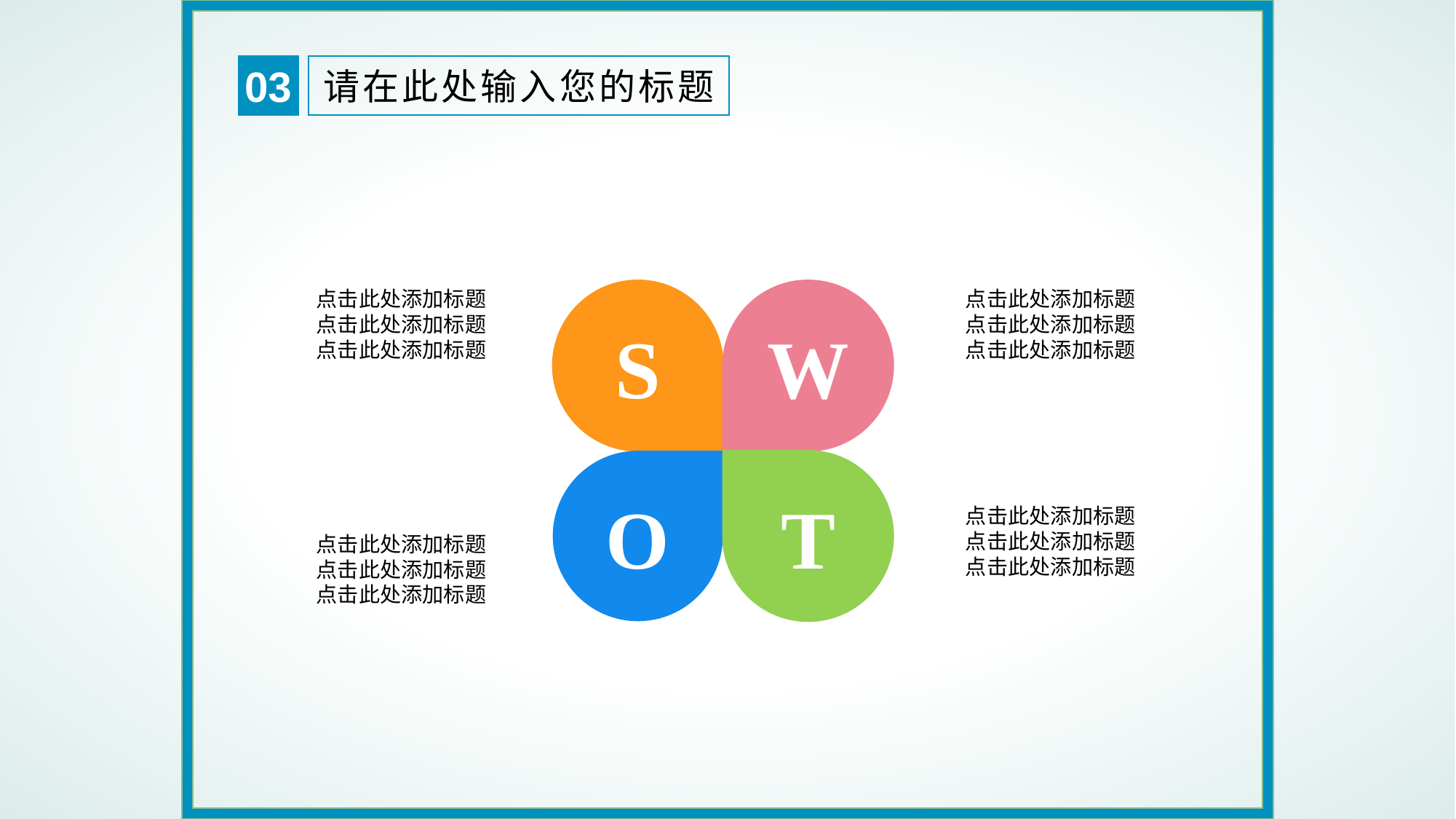

03
请在此处输入您的标题
点击此处添加标题
点击此处添加标题
点击此处添加标题
S
W
O
T
点击此处添加标题
点击此处添加标题
点击此处添加标题
点击此处添加标题
点击此处添加标题
点击此处添加标题
点击此处添加标题
点击此处添加标题
点击此处添加标题